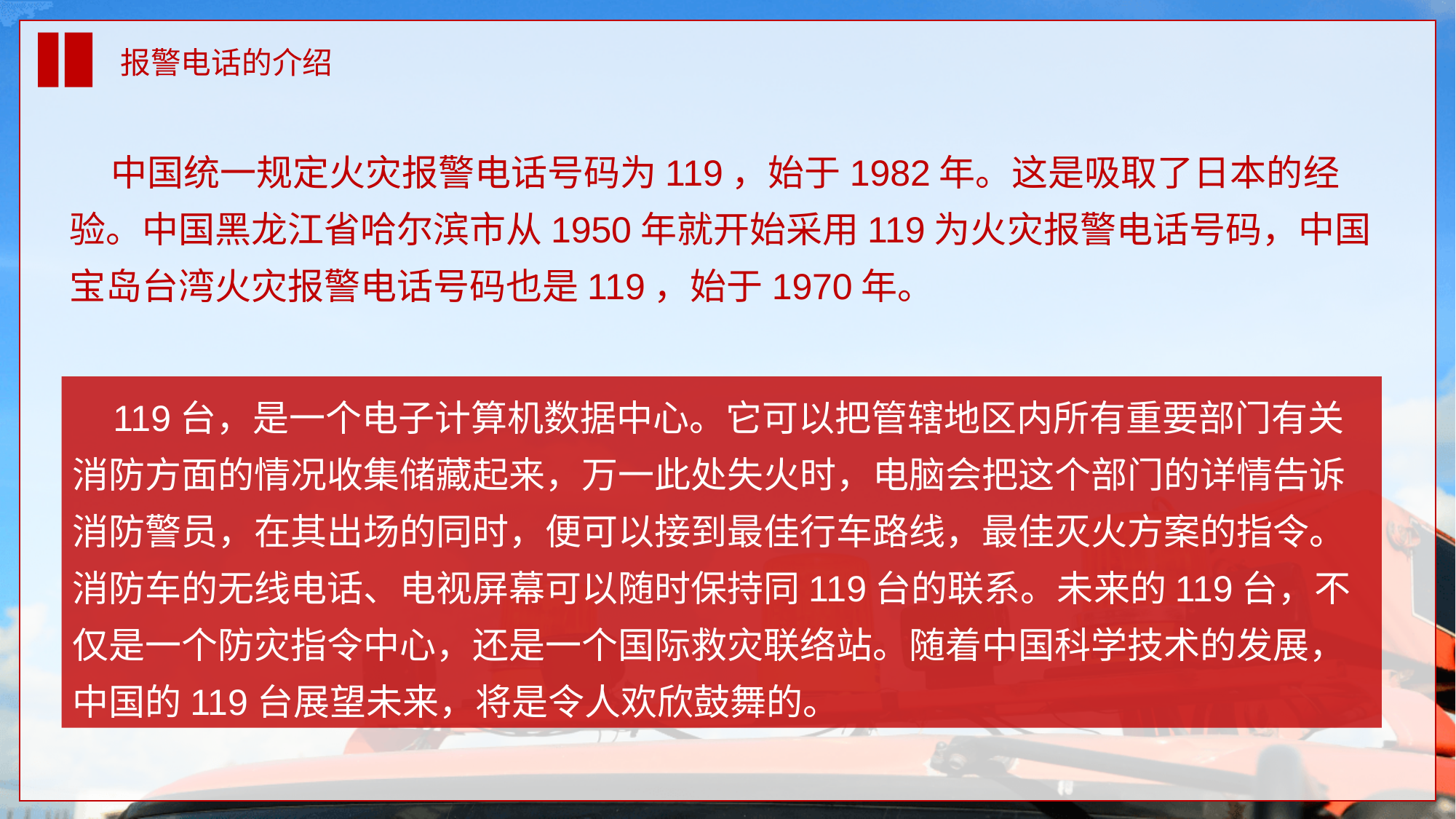

报警电话的介绍
    中国统一规定火灾报警电话号码为119，始于1982年。这是吸取了日本的经验。中国黑龙江省哈尔滨市从1950年就开始采用119为火灾报警电话号码，中国宝岛台湾火灾报警电话号码也是119，始于1970年。
    119台，是一个电子计算机数据中心。它可以把管辖地区内所有重要部门有关消防方面的情况收集储藏起来，万一此处失火时，电脑会把这个部门的详情告诉消防警员，在其出场的同时，便可以接到最佳行车路线，最佳灭火方案的指令。消防车的无线电话、电视屏幕可以随时保持同119台的联系。未来的119台，不仅是一个防灾指令中心，还是一个国际救灾联络站。随着中国科学技术的发展，中国的119台展望未来，将是令人欢欣鼓舞的。